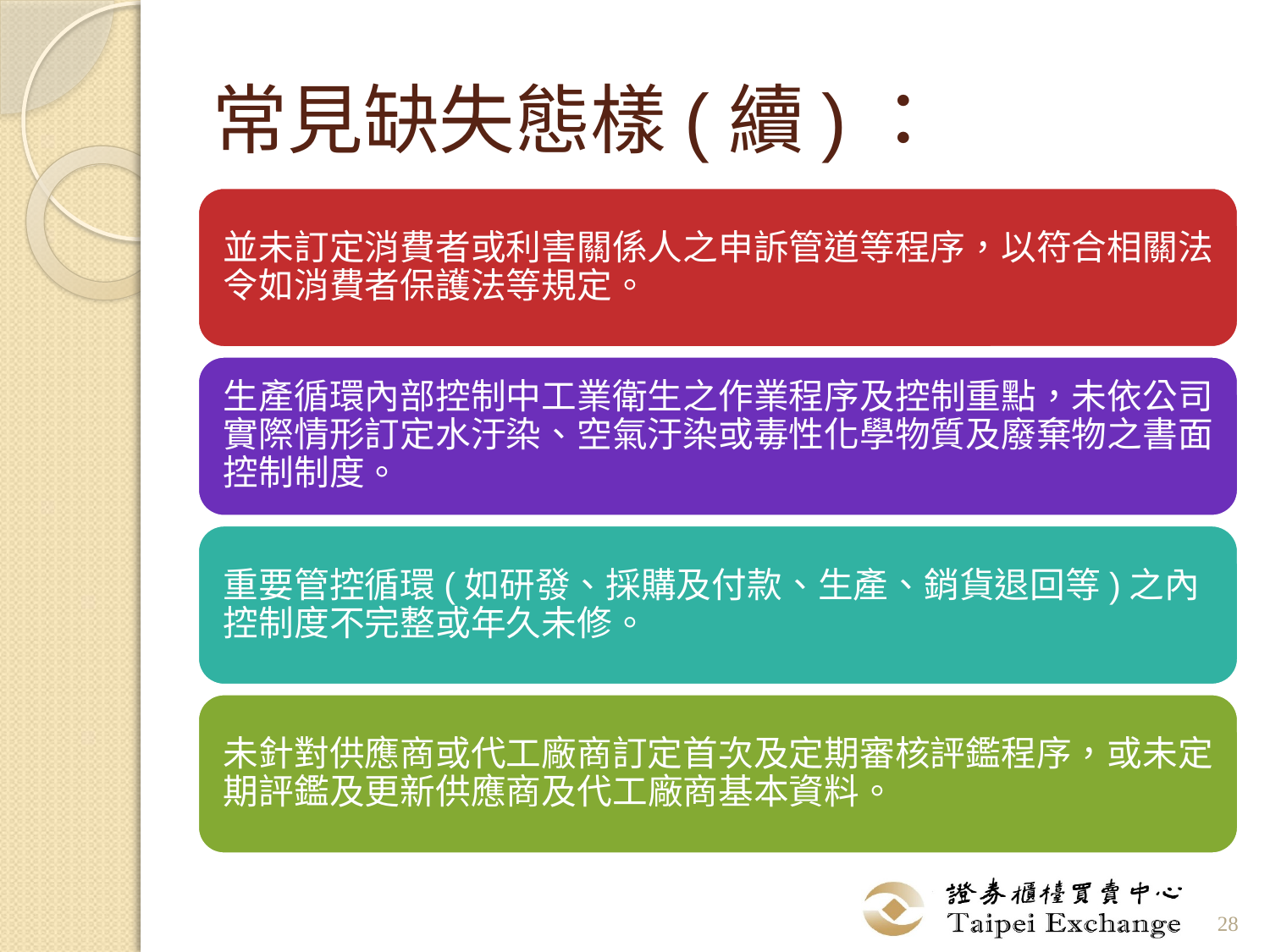

# 常見缺失態樣(續)：
並未訂定消費者或利害關係人之申訴管道等程序，以符合相關法令如消費者保護法等規定。
生產循環內部控制中工業衛生之作業程序及控制重點，未依公司實際情形訂定水汙染、空氣汙染或毒性化學物質及廢棄物之書面控制制度。
重要管控循環(如研發、採購及付款、生產、銷貨退回等)之內控制度不完整或年久未修。
未針對供應商或代工廠商訂定首次及定期審核評鑑程序，或未定期評鑑及更新供應商及代工廠商基本資料。
28